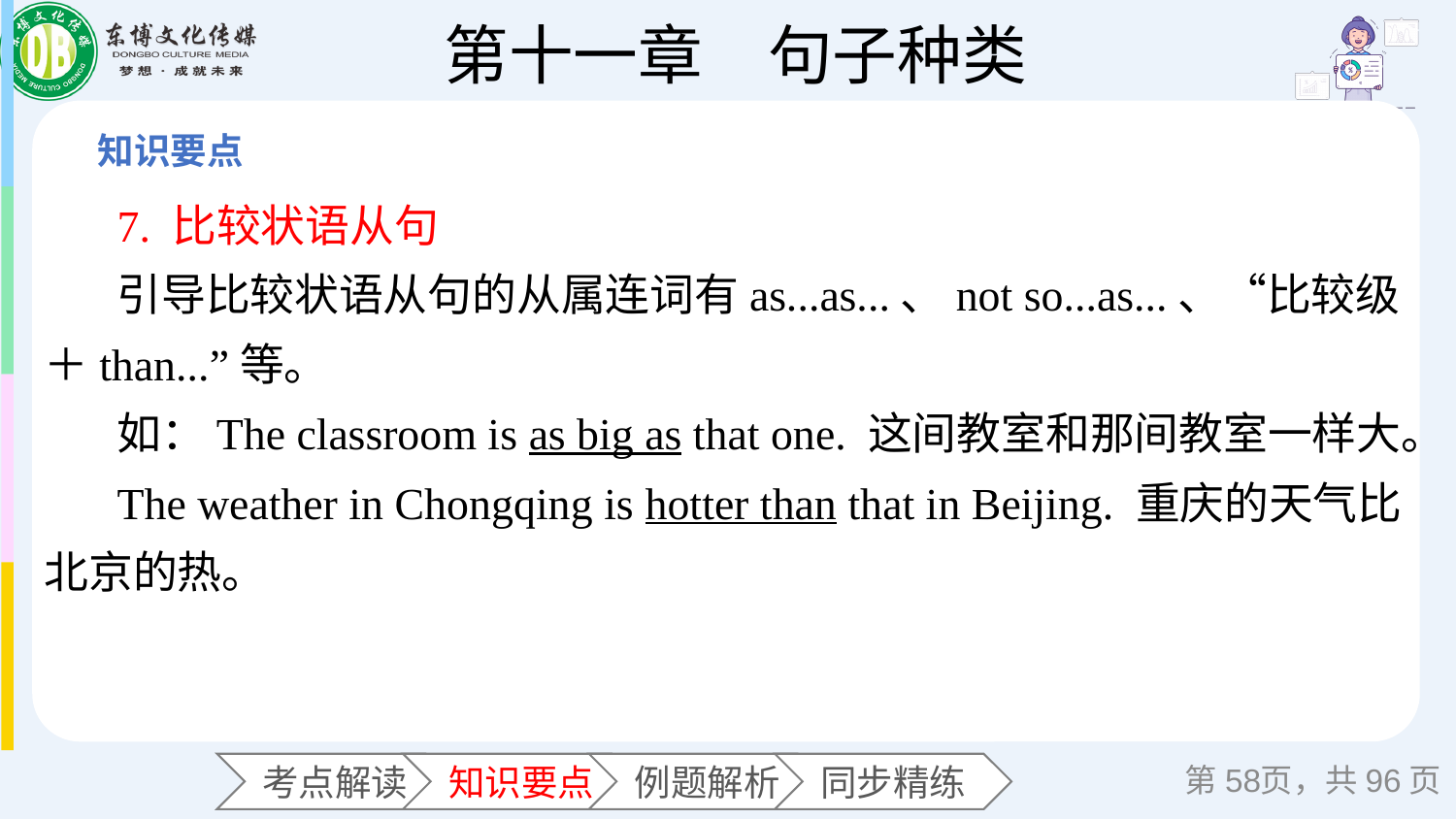

7. 比较状语从句
引导比较状语从句的从属连词有as...as...、not so...as...、“比较级＋than...”等。
如：The classroom is as big as that one. 这间教室和那间教室一样大。
The weather in Chongqing is hotter than that in Beijing. 重庆的天气比北京的热。
第58页，共96页